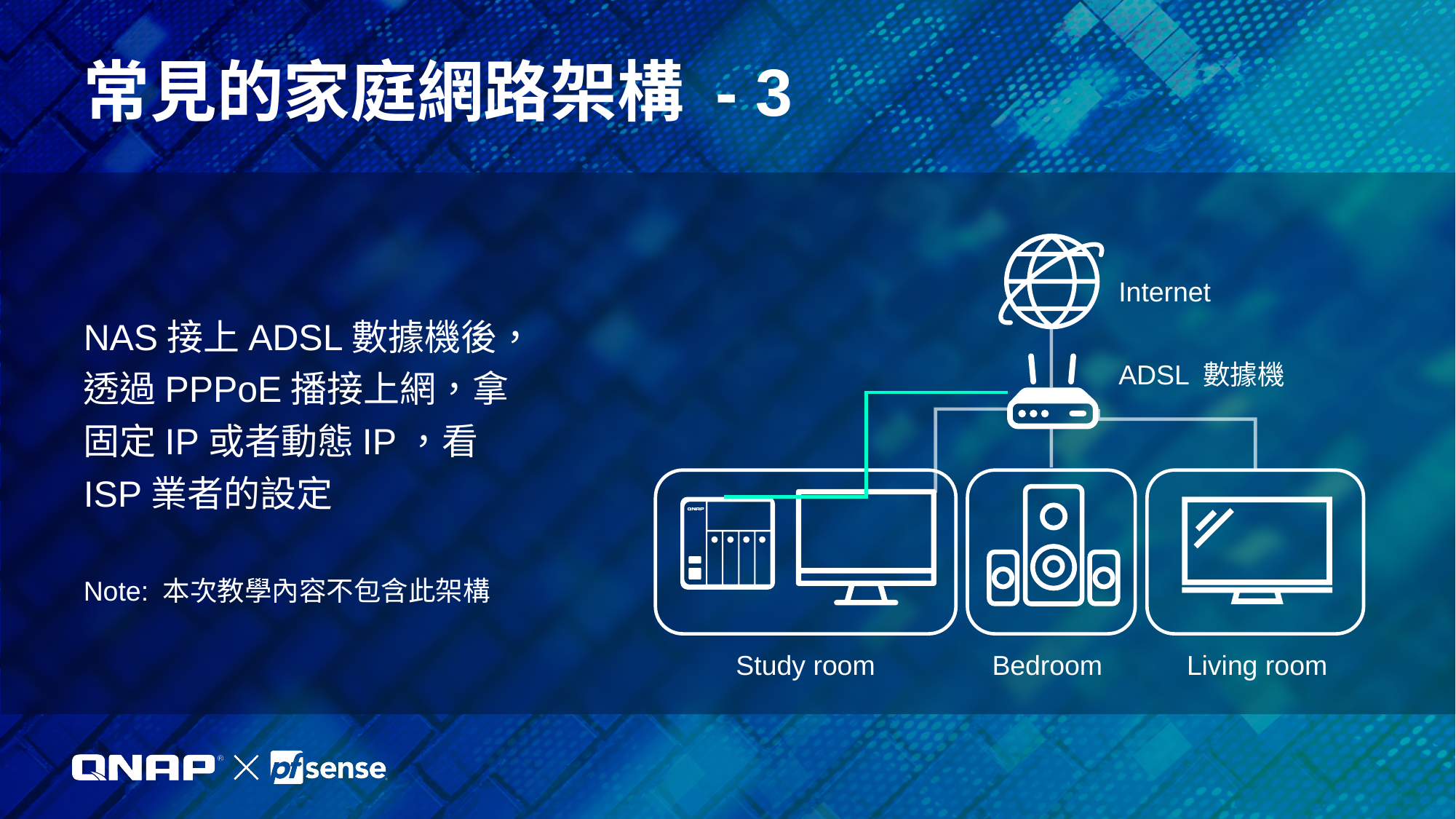

#
常見的家庭網路架構 - 3
Study room
Bedroom
Living room

ADSL 數據機

Internet

Internet
ADSL 數據機

Study room
Bedroom
Living room
NAS接上ADSL數據機後，透過PPPoE播接上網，拿固定IP或者動態IP，看ISP業者的設定
Note: 本次教學內容不包含此架構